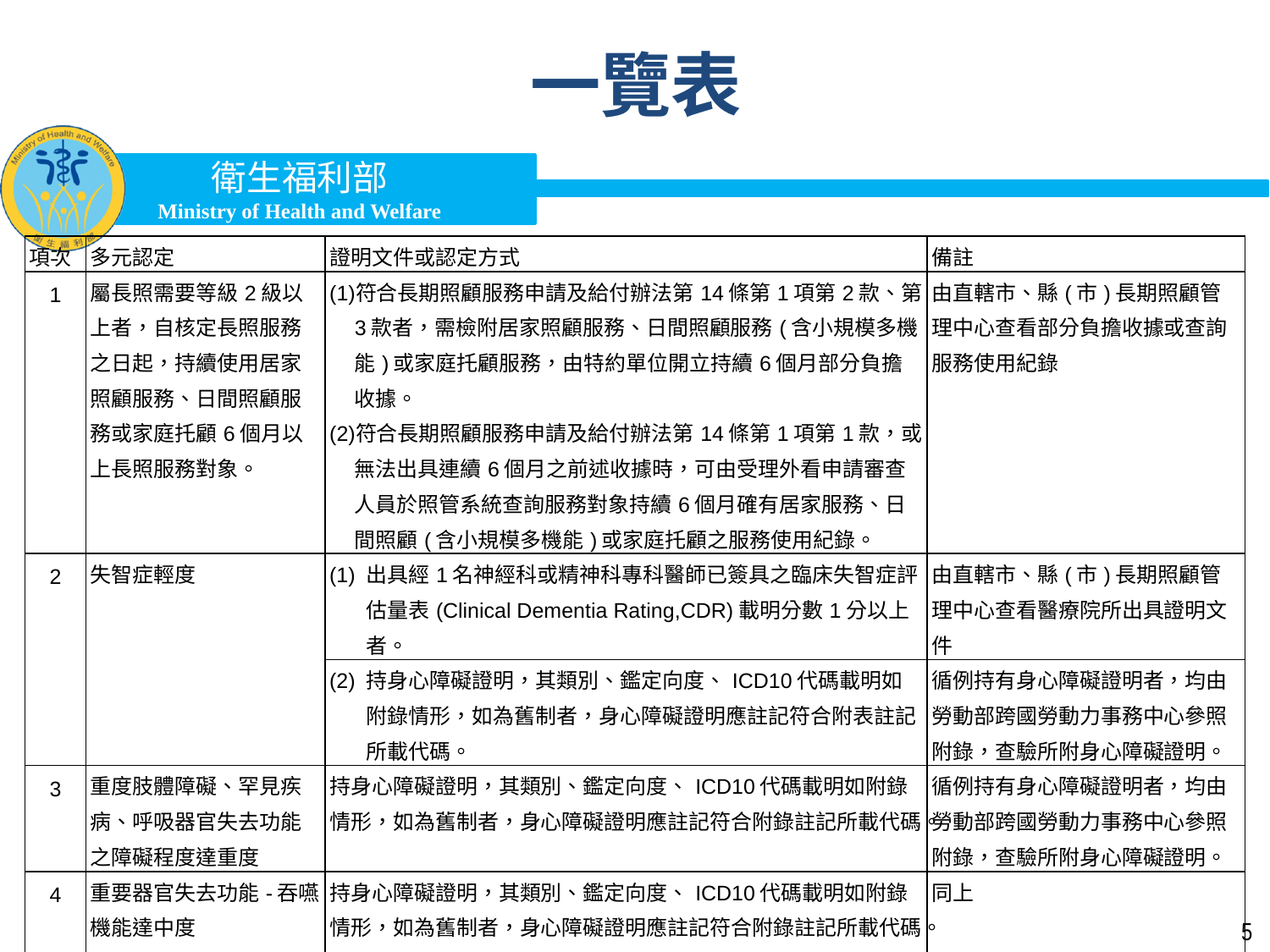

# 一覽表
| 項次 | 多元認定 | 證明文件或認定方式 | 備註 |
| --- | --- | --- | --- |
| 1 | 屬長照需要等級2級以上者，自核定長照服務之日起，持續使用居家照顧服務、日間照顧服務或家庭托顧6個月以上長照服務對象。 | 符合長期照顧服務申請及給付辦法第14條第1項第2款、第3款者，需檢附居家照顧服務、日間照顧服務(含小規模多機能)或家庭托顧服務，由特約單位開立持續6個月部分負擔收據。 符合長期照顧服務申請及給付辦法第14條第1項第1款，或無法出具連續6個月之前述收據時，可由受理外看申請審查人員於照管系統查詢服務對象持續6個月確有居家服務、日間照顧(含小規模多機能)或家庭托顧之服務使用紀錄。 | 由直轄市、縣(市)長期照顧管理中心查看部分負擔收據或查詢服務使用紀錄 |
| 2 | 失智症輕度 | (1) 出具經1名神經科或精神科專科醫師已簽具之臨床失智症評估量表(Clinical Dementia Rating,CDR)載明分數1分以上者。 | 由直轄市、縣(市)長期照顧管理中心查看醫療院所出具證明文件 |
|  |  | (2) 持身心障礙證明，其類別、鑑定向度、ICD10代碼載明如附錄情形，如為舊制者，身心障礙證明應註記符合附表註記所載代碼。 | 循例持有身心障礙證明者，均由勞動部跨國勞動力事務中心參照附錄，查驗所附身心障礙證明。 |
| 3 | 重度肢體障礙、罕見疾病、呼吸器官失去功能之障礙程度達重度 | 持身心障礙證明，其類別、鑑定向度、ICD10代碼載明如附錄情形，如為舊制者，身心障礙證明應註記符合附錄註記所載代碼。 | 循例持有身心障礙證明者，均由勞動部跨國勞動力事務中心參照附錄，查驗所附身心障礙證明。 |
| 4 | 重要器官失去功能-吞嚥機能達中度 | 持身心障礙證明，其類別、鑑定向度、ICD10代碼載明如附錄情形，如為舊制者，身心障礙證明應註記符合附錄註記所載代碼。 | 同上 |
5